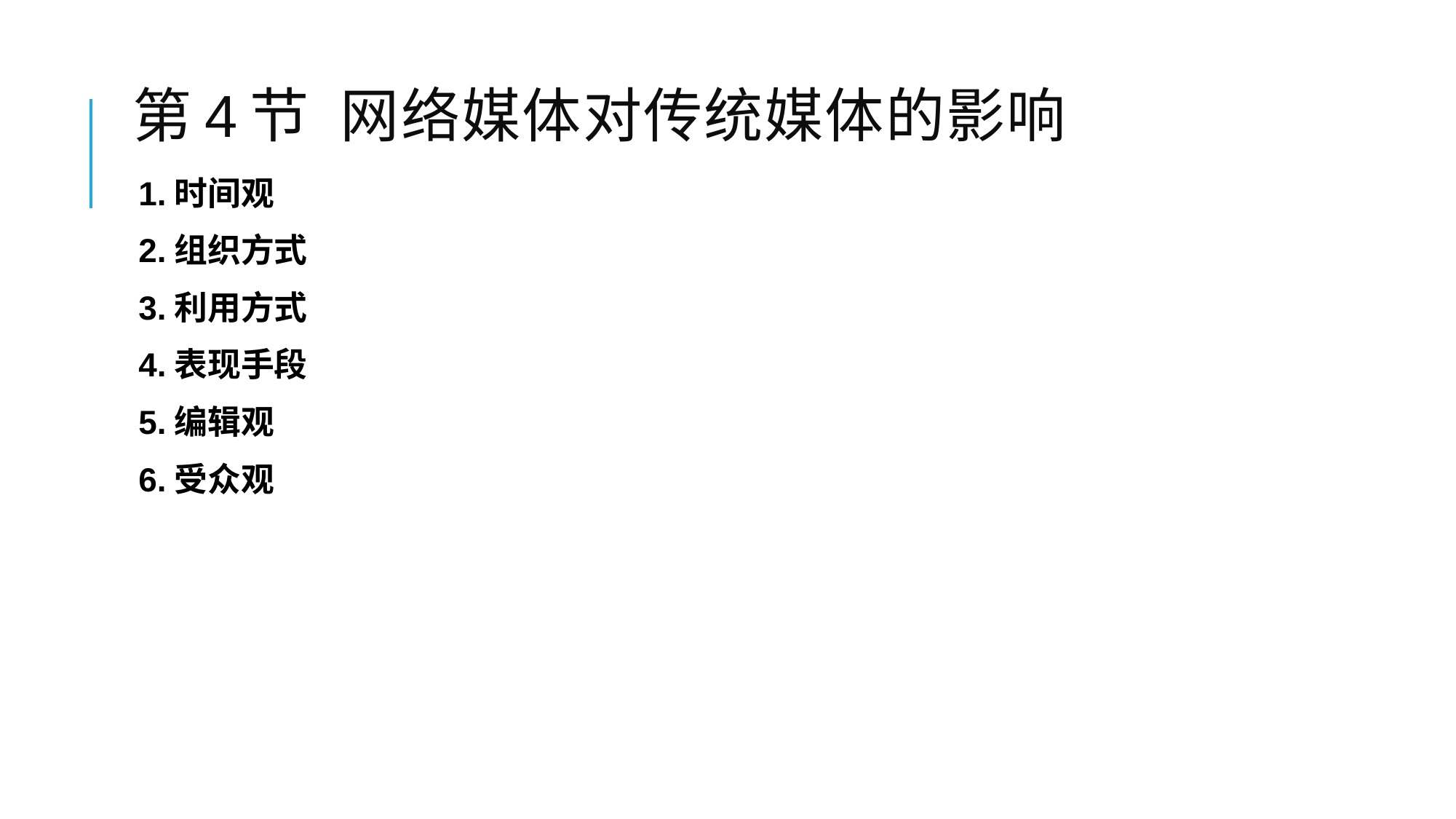

# 第4节  网络媒体对传统媒体的影响
1.时间观
2.组织方式
3.利用方式
4.表现手段
5.编辑观
6.受众观